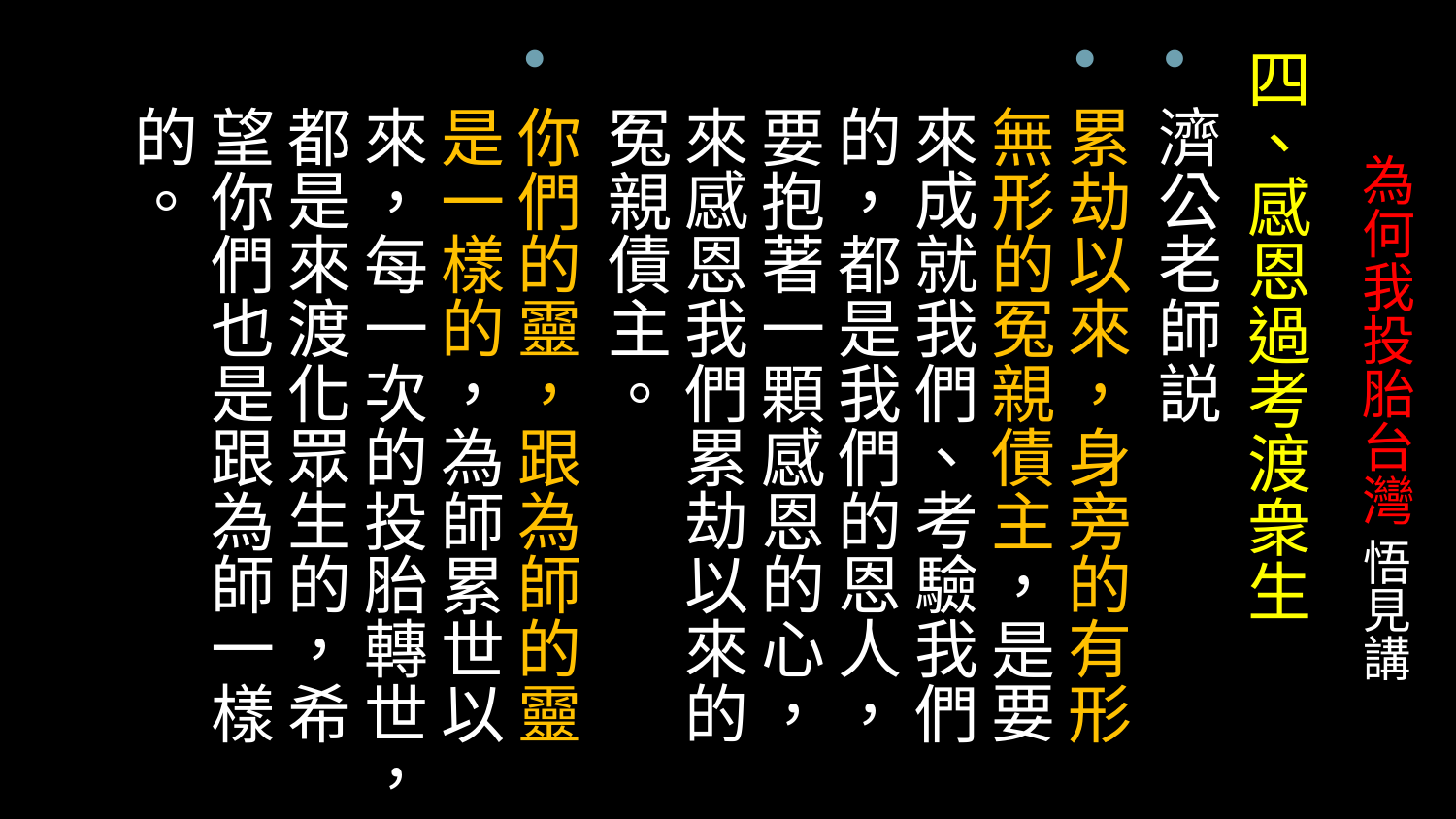

四、感恩過考渡衆生
濟公老師説
累劫以來，身旁的有形無形的冤親債主，是要來成就我們、考驗我們的，都是我們的恩人，要抱著一顆感恩的心，來感恩我們累劫以來的冤親債主。
你們的靈，跟為師的靈是一樣的，為師累世以來，每一次的投胎轉世，都是來渡化眾生的，希望你們也是跟為師一樣的。

# 為何我投胎台灣 悟見講